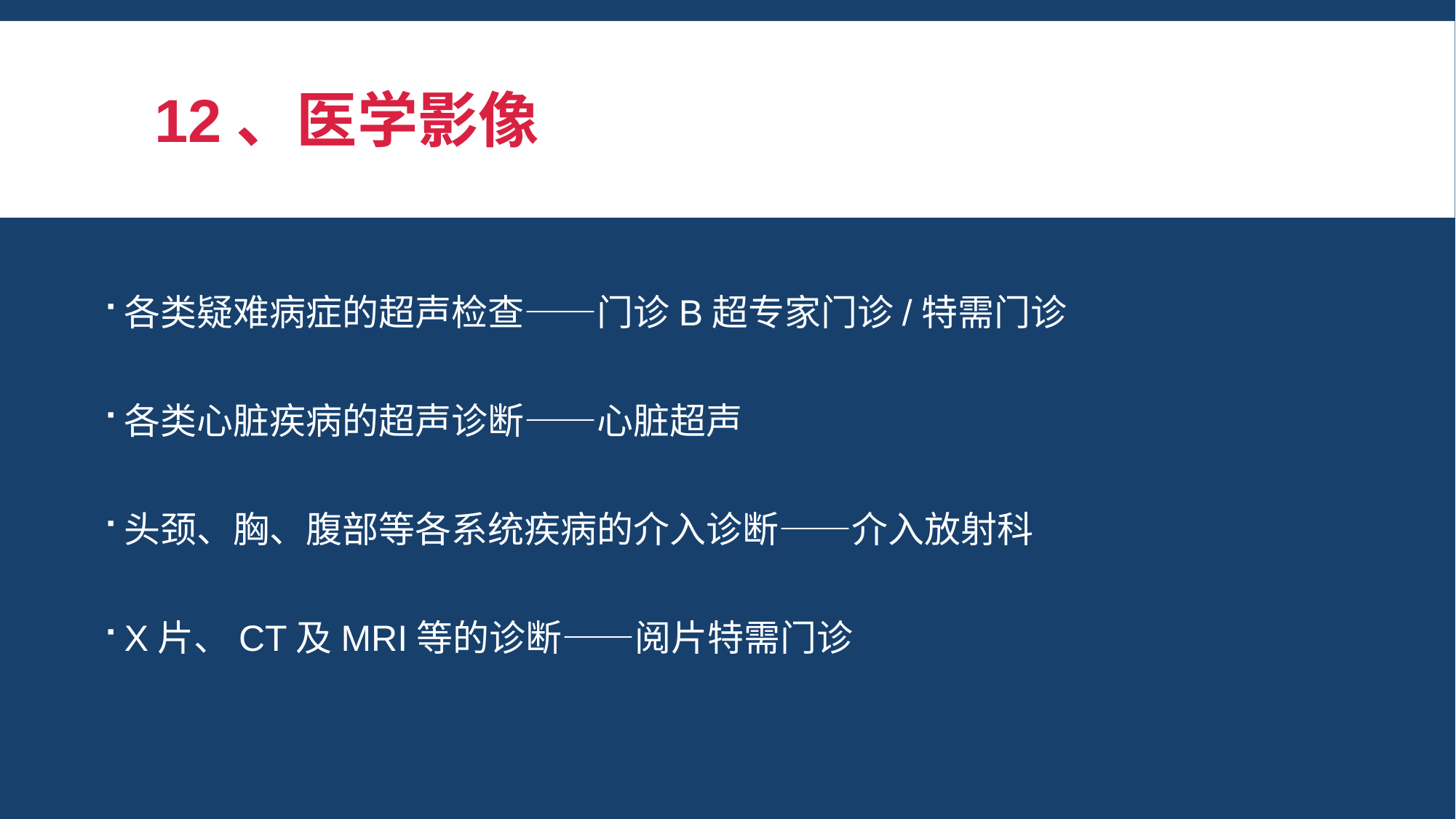

# 12、医学影像
各类疑难病症的超声检查——门诊B超专家门诊/特需门诊
各类心脏疾病的超声诊断——心脏超声
头颈、胸、腹部等各系统疾病的介入诊断——介入放射科
X片、CT及MRI等的诊断——阅片特需门诊